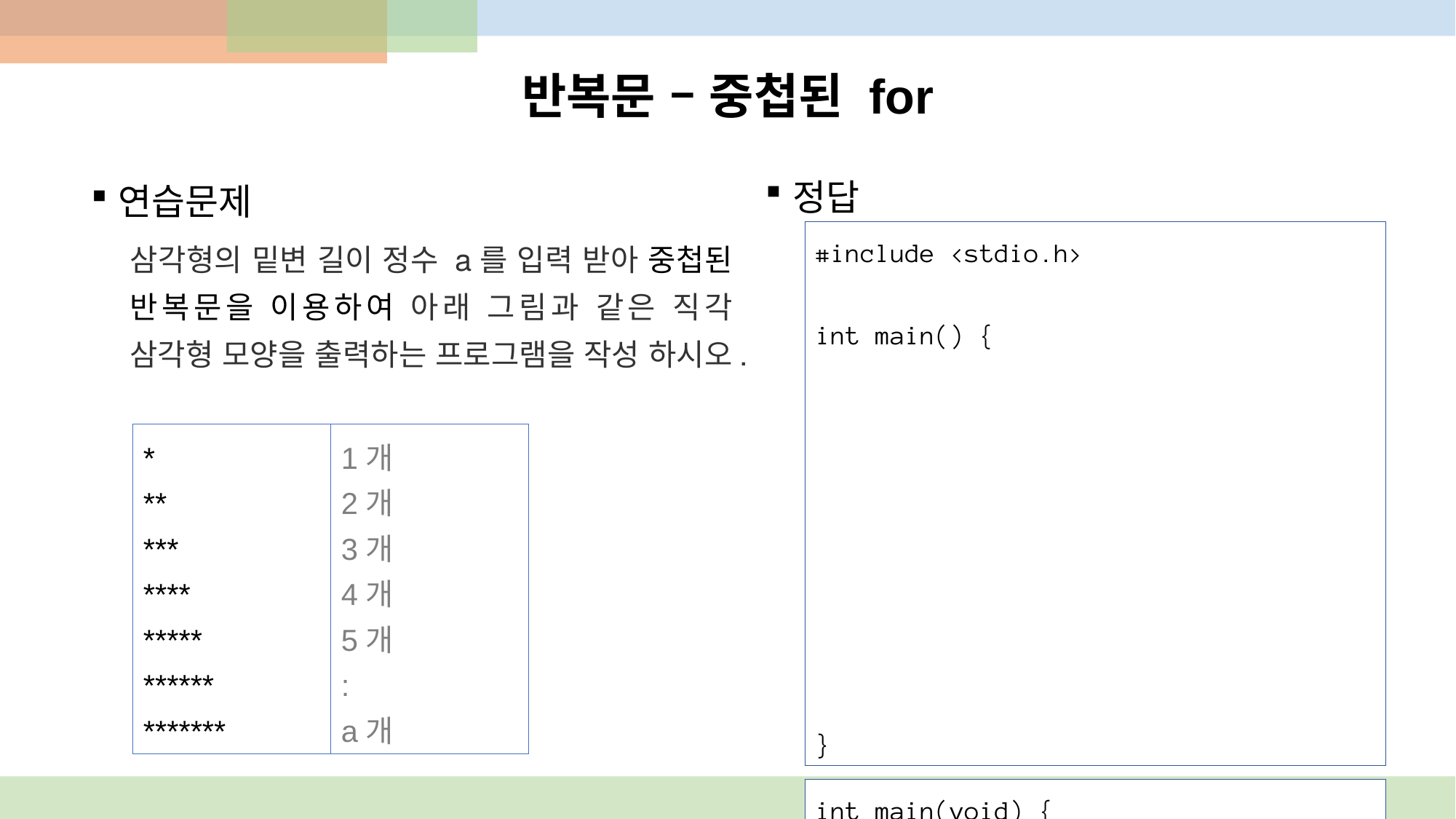

# 반복문 – 중첩된 for
정답

연습문제
삼각형의 밑변 길이 정수 a를 입력 받아 중첩된 반복문을 이용하여 아래 그림과 같은 직각 삼각형 모양을 출력하는 프로그램을 작성 하시오.
#include <stdio.h>

int main() {

}
*
**
***
****
*****
******
*******
1개
2개
3개
4개
5개
:
a개
int main(void) {
    int a;
    scanf("%d", &a);

    for(int n=1; n<=a; n++) {
        for(int s=1; s<=n; s++) {
            printf("*");
        }
        printf("\n");
    }
}

75